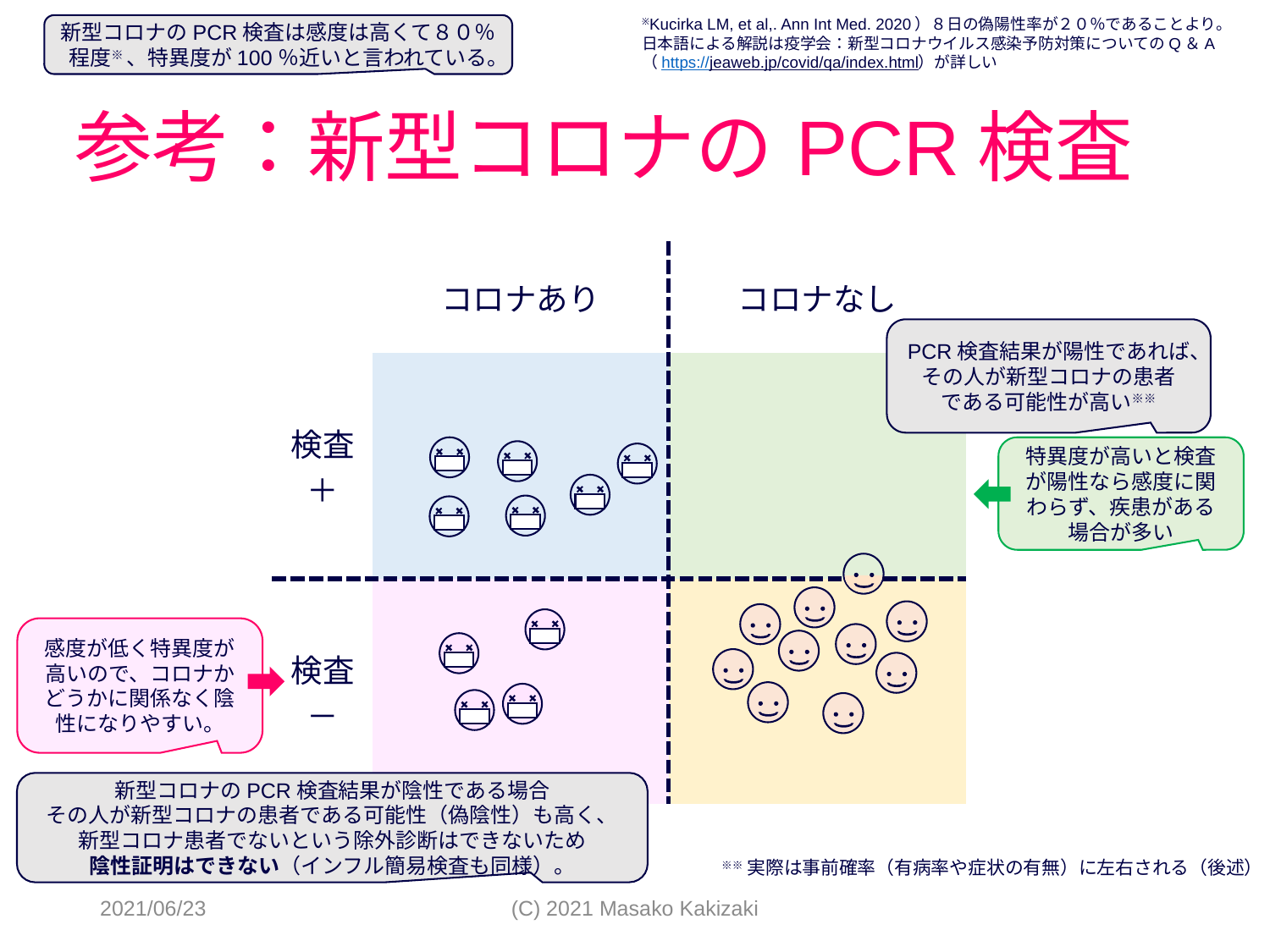

※Kucirka LM, et al,. Ann Int Med. 2020）８日の偽陽性率が２０％であることより。
日本語による解説は疫学会：新型コロナウイルス感染予防対策についてのQ＆A
（https://jeaweb.jp/covid/qa/index.html）が詳しい
新型コロナのPCR検査は感度は高くて８０％程度※ 、特異度が100％近いと言われている。
# 参考：新型コロナのPCR検査
|  | コロナあり | コロナなし |
| --- | --- | --- |
| 検査 ＋ |  |  |
| 検査 － |  |  |
PCR検査結果が陽性であれば、
その人が新型コロナの患者
である可能性が高い※※

特異度が高いと検査が陽性なら感度に関わらず、疾患がある場合が多い

感度が低く特異度が高いので、コロナかどうかに関係なく陰性になりやすい。

新型コロナのPCR検査結果が陰性である場合
その人が新型コロナの患者である可能性（偽陰性）も高く、
新型コロナ患者でないという除外診断はできないため
陰性証明はできない（インフル簡易検査も同様）。
※※実際は事前確率（有病率や症状の有無）に左右される（後述）
2021/06/23
(C) 2021 Masako Kakizaki